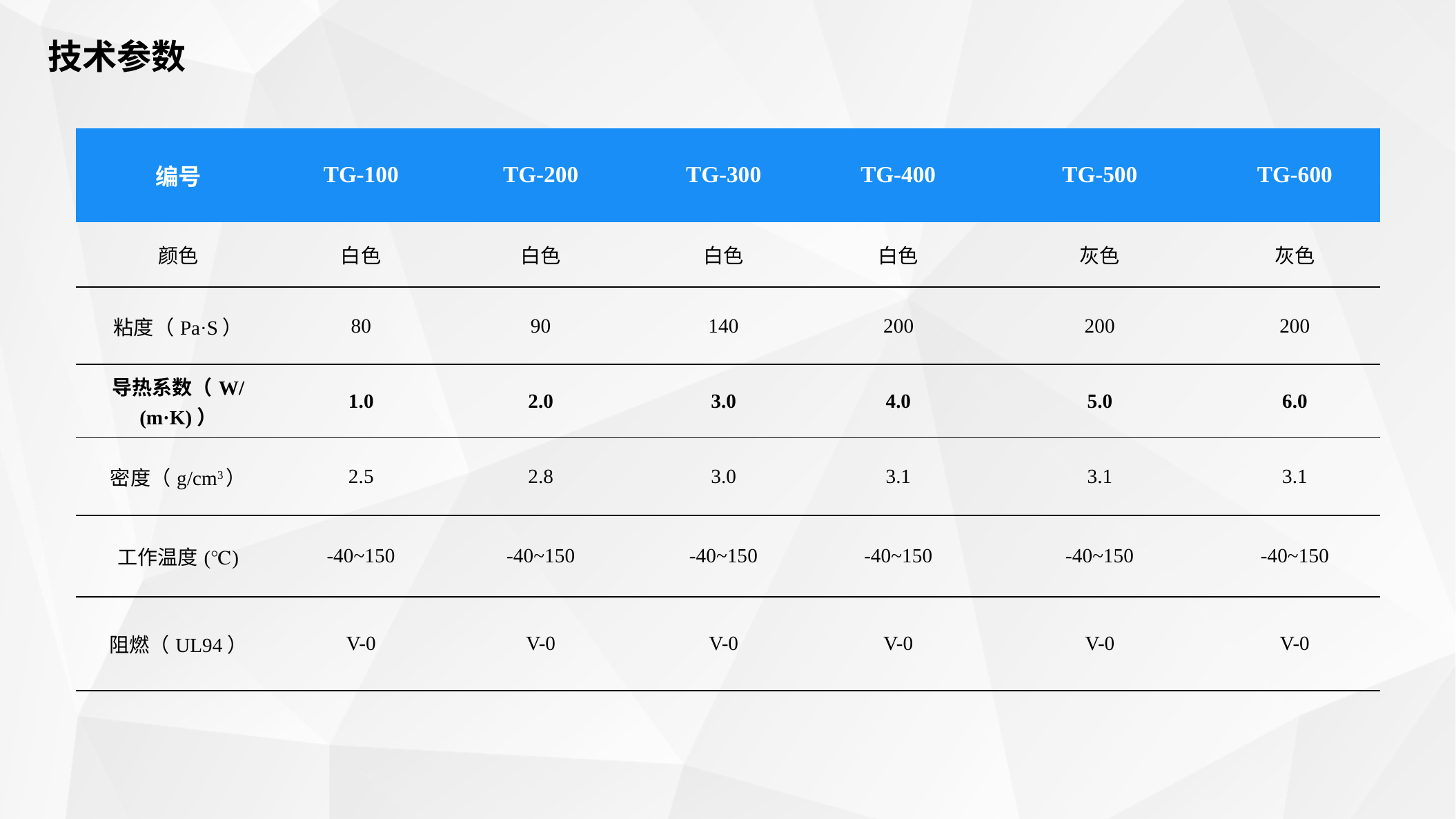

技术参数
| 编号 | TG-100 | TG-200 | TG-300 | TG-400 | TG-500 | TG-600 |
| --- | --- | --- | --- | --- | --- | --- |
| 颜色 | 白色 | 白色 | 白色 | 白色 | 灰色 | 灰色 |
| 粘度（Pa·S） | 80 | 90 | 140 | 200 | 200 | 200 |
| 导热系数（W/(m·K)） | 1.0 | 2.0 | 3.0 | 4.0 | 5.0 | 6.0 |
| 密度（g/cm3） | 2.5 | 2.8 | 3.0 | 3.1 | 3.1 | 3.1 |
| 工作温度(℃) | -40~150 | -40~150 | -40~150 | -40~150 | -40~150 | -40~150 |
| 阻燃（UL94） | V-0 | V-0 | V-0 | V-0 | V-0 | V-0 |